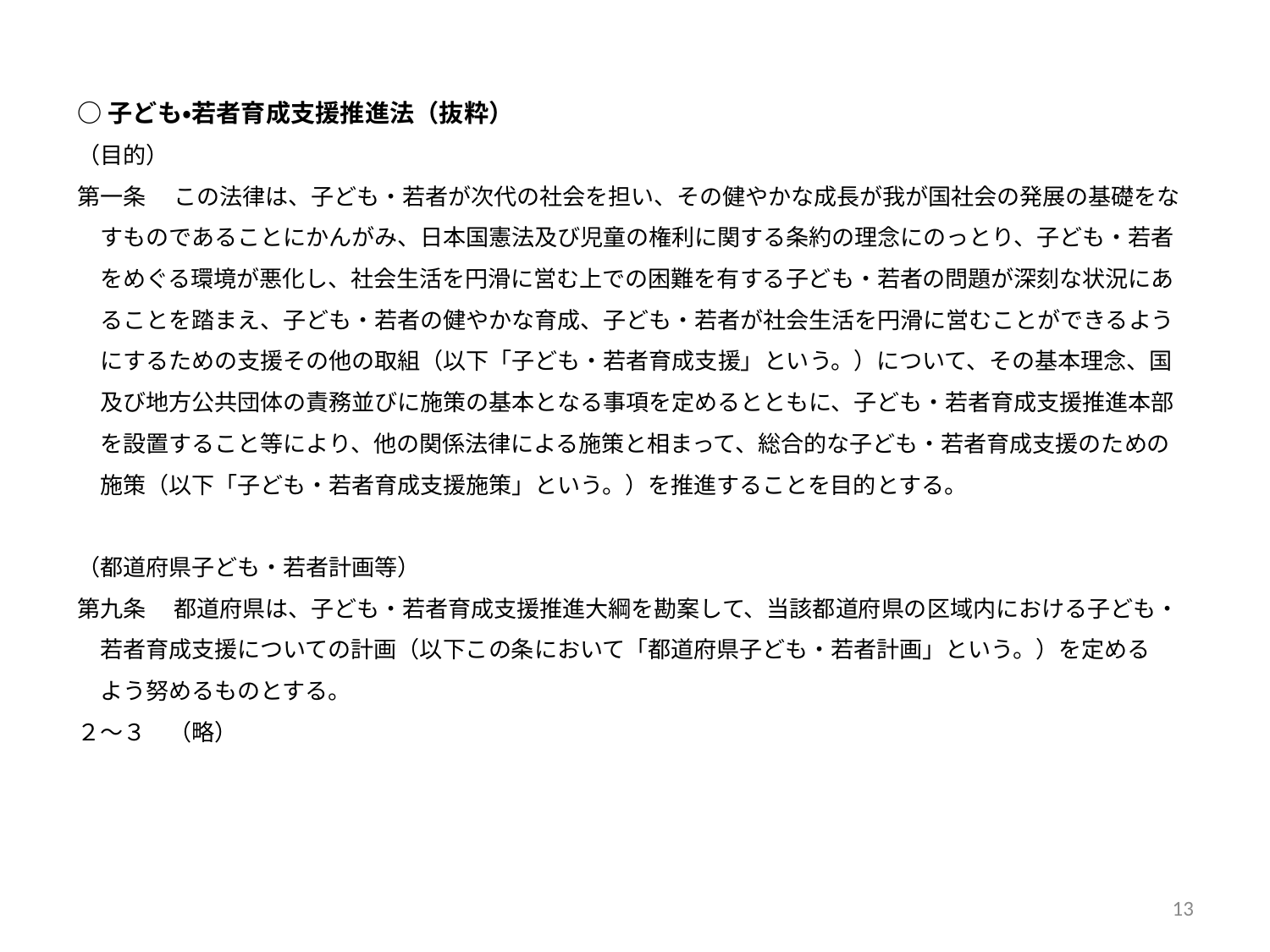

○子ども・若者育成支援推進法（抜粋）
（目的）
第一条 　この法律は、子ども・若者が次代の社会を担い、その健やかな成長が我が国社会の発展の基礎をな
　すものであることにかんがみ、日本国憲法及び児童の権利に関する条約の理念にのっとり、子ども・若者
　をめぐる環境が悪化し、社会生活を円滑に営む上での困難を有する子ども・若者の問題が深刻な状況にあ
　ることを踏まえ、子ども・若者の健やかな育成、子ども・若者が社会生活を円滑に営むことができるよう
　にするための支援その他の取組（以下「子ども・若者育成支援」という。）について、その基本理念、国
　及び地方公共団体の責務並びに施策の基本となる事項を定めるとともに、子ども・若者育成支援推進本部
　を設置すること等により、他の関係法律による施策と相まって、総合的な子ども・若者育成支援のための
　施策（以下「子ども・若者育成支援施策」という。）を推進することを目的とする。

（都道府県子ども・若者計画等）
第九条 　都道府県は、子ども・若者育成支援推進大綱を勘案して、当該都道府県の区域内における子ども・
　若者育成支援についての計画（以下この条において「都道府県子ども・若者計画」という。）を定める
　よう努めるものとする。
２～３　（略）

13